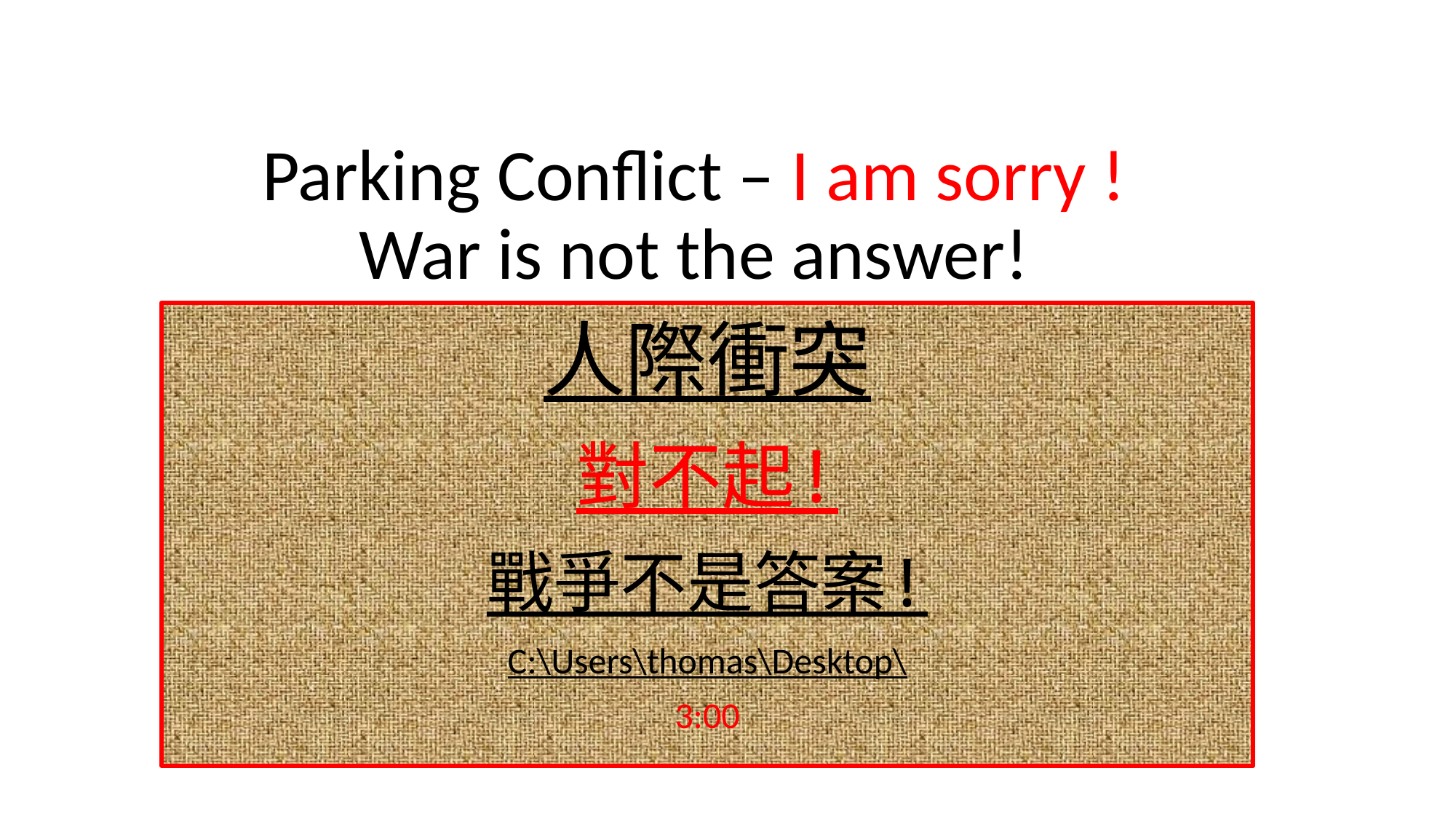

# Parking Conflict – I am sorry ! War is not the answer!
人際衝突
對不起!
戰爭不是答案!
C:\Users\thomas\Desktop\
3:00